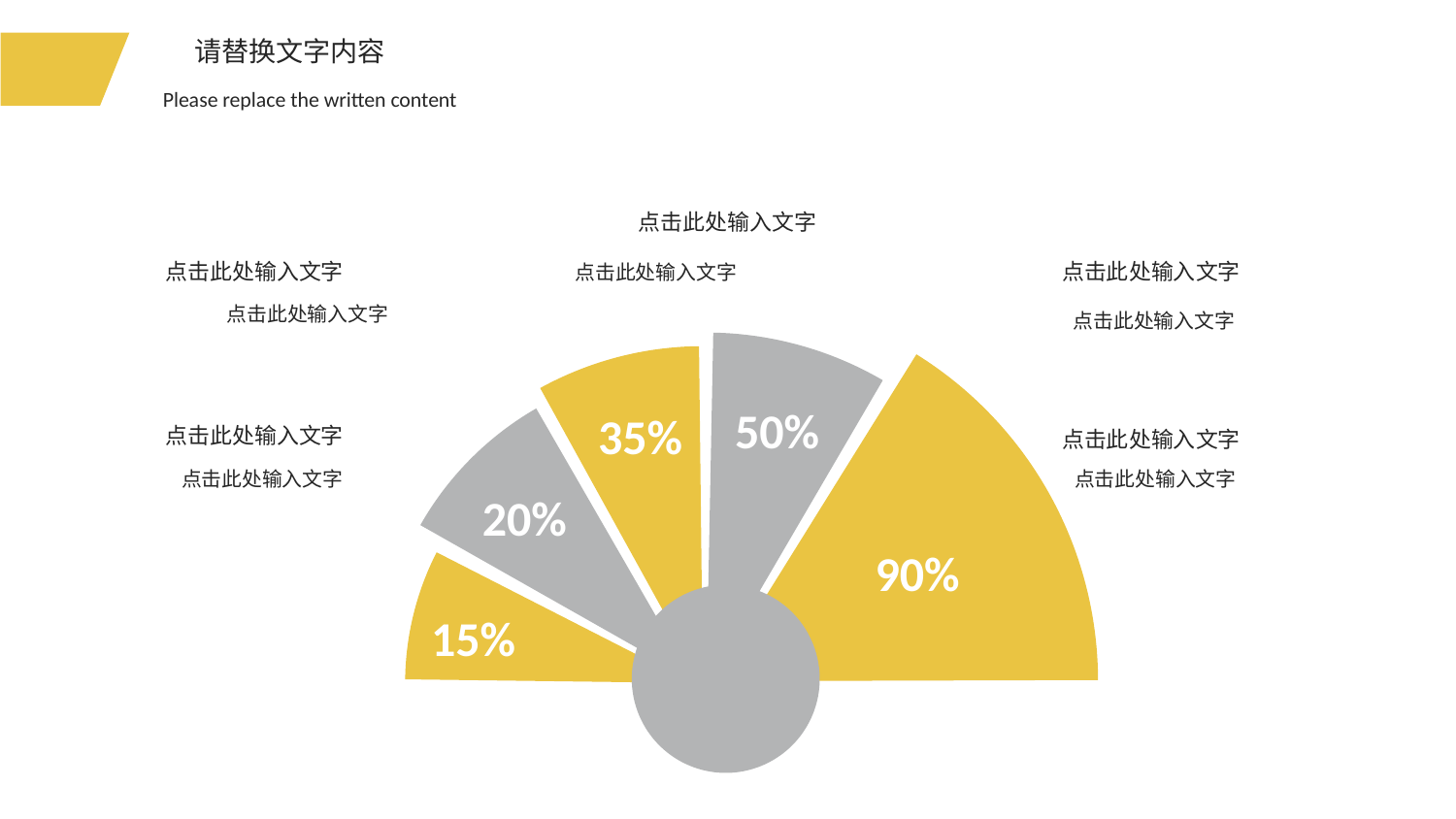

请替换文字内容

Please replace the written content
点击此处输入文字
点击此处输入文字
点击此处输入文字
点击此处输入文字
点击此处输入文字
点击此处输入文字

50%
点击此处输入文字
点击此处输入文字
点击此处输入文字
点击此处输入文字
35%
20%
90%

15%
17